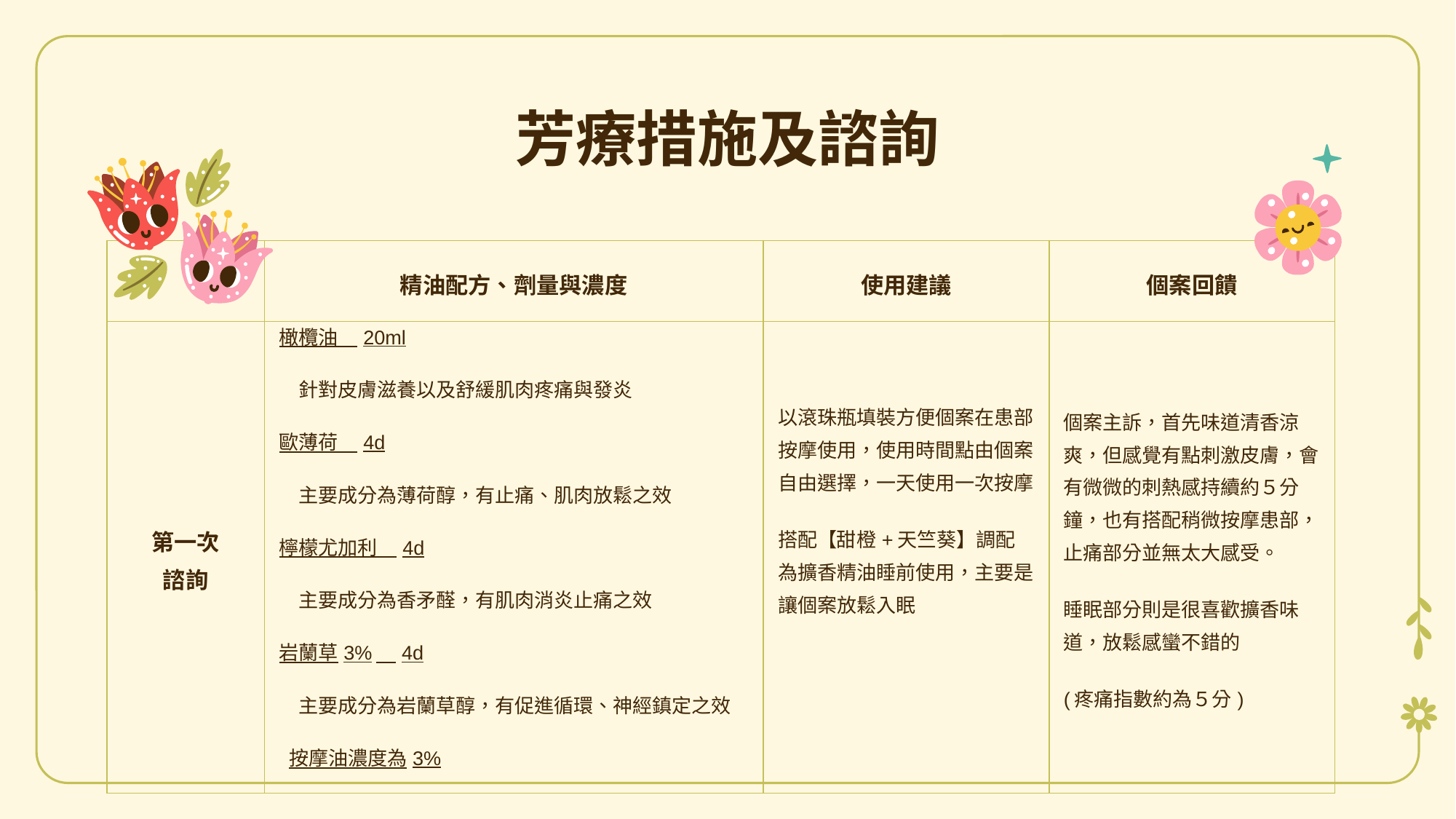

# 芳療措施及諮詢

|  | 精油配方、劑量與濃度 | 使用建議 | 個案回饋 |
| --- | --- | --- | --- |
| 第一次 諮詢 | 橄欖油　20ml 　針對皮膚滋養以及舒緩肌肉疼痛與發炎 歐薄荷　4d 　主要成分為薄荷醇，有止痛、肌肉放鬆之效 檸檬尤加利　4d 　主要成分為香矛醛，有肌肉消炎止痛之效 岩蘭草3%　4d 　主要成分為岩蘭草醇，有促進循環、神經鎮定之效 按摩油濃度為3% | 以滾珠瓶填裝方便個案在患部按摩使用，使用時間點由個案自由選擇，一天使用一次按摩 搭配【甜橙+天竺葵】調配為擴香精油睡前使用，主要是讓個案放鬆入眠 | 個案主訴，首先味道清香涼爽，但感覺有點刺激皮膚，會有微微的刺熱感持續約５分鐘，也有搭配稍微按摩患部，止痛部分並無太大感受。 睡眠部分則是很喜歡擴香味道，放鬆感蠻不錯的 (疼痛指數約為５分) |